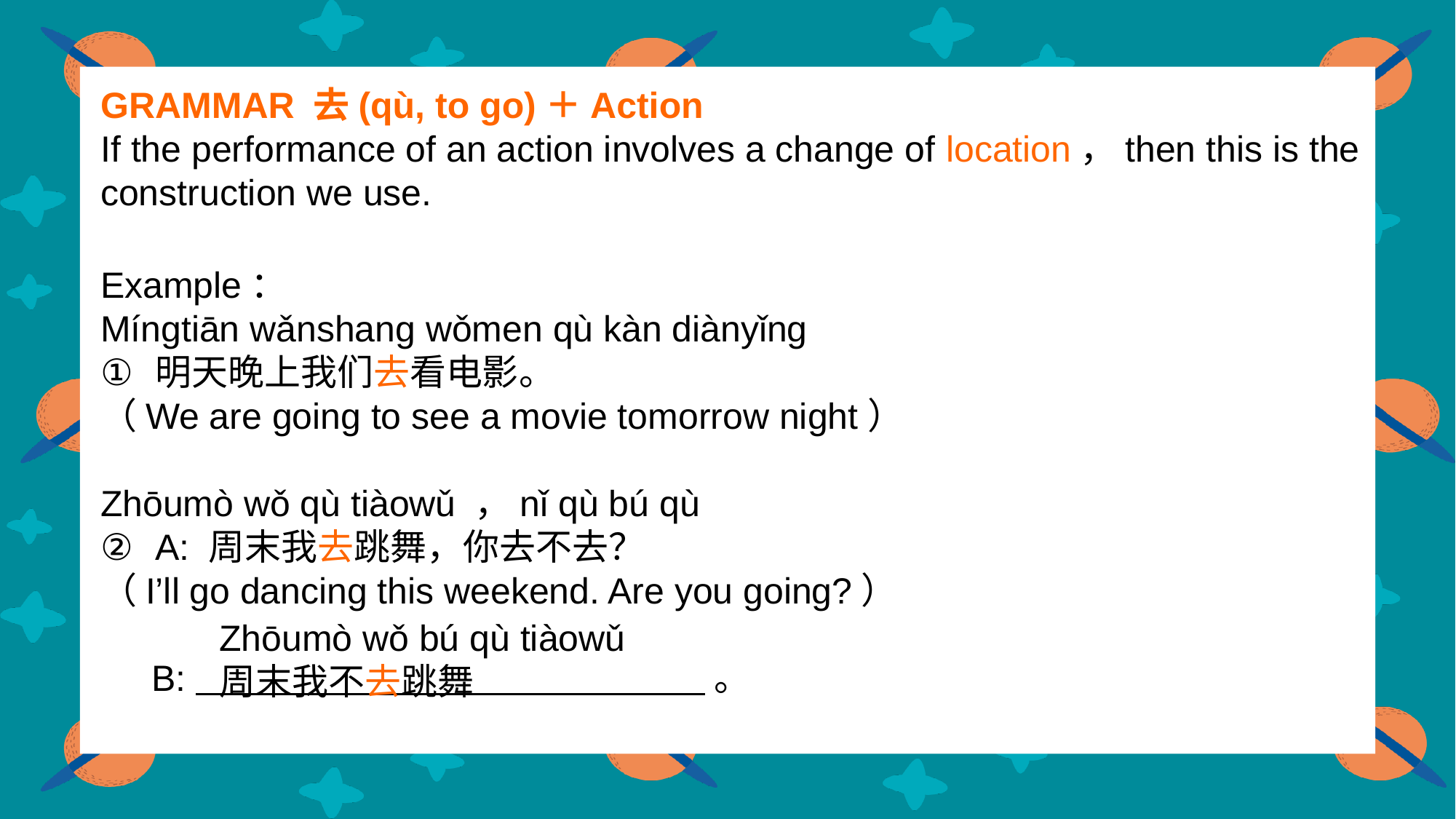

GRAMMAR 去(qù, to go)＋Action
If the performance of an action involves a change of location，then this is the construction we use.

Example：
Míngtiān wǎnshang wǒmen qù kàn diànyǐng
明天晚上我们去看电影。
（We are going to see a movie tomorrow night）

Zhōumò wǒ qù tiàowǔ ，nǐ qù bú qù
A: 周末我去跳舞，你去不去？
（I’ll go dancing this weekend. Are you going?）

     B:                                                   。

Zhōumò wǒ bú qù tiàowǔ
周末我不去跳舞